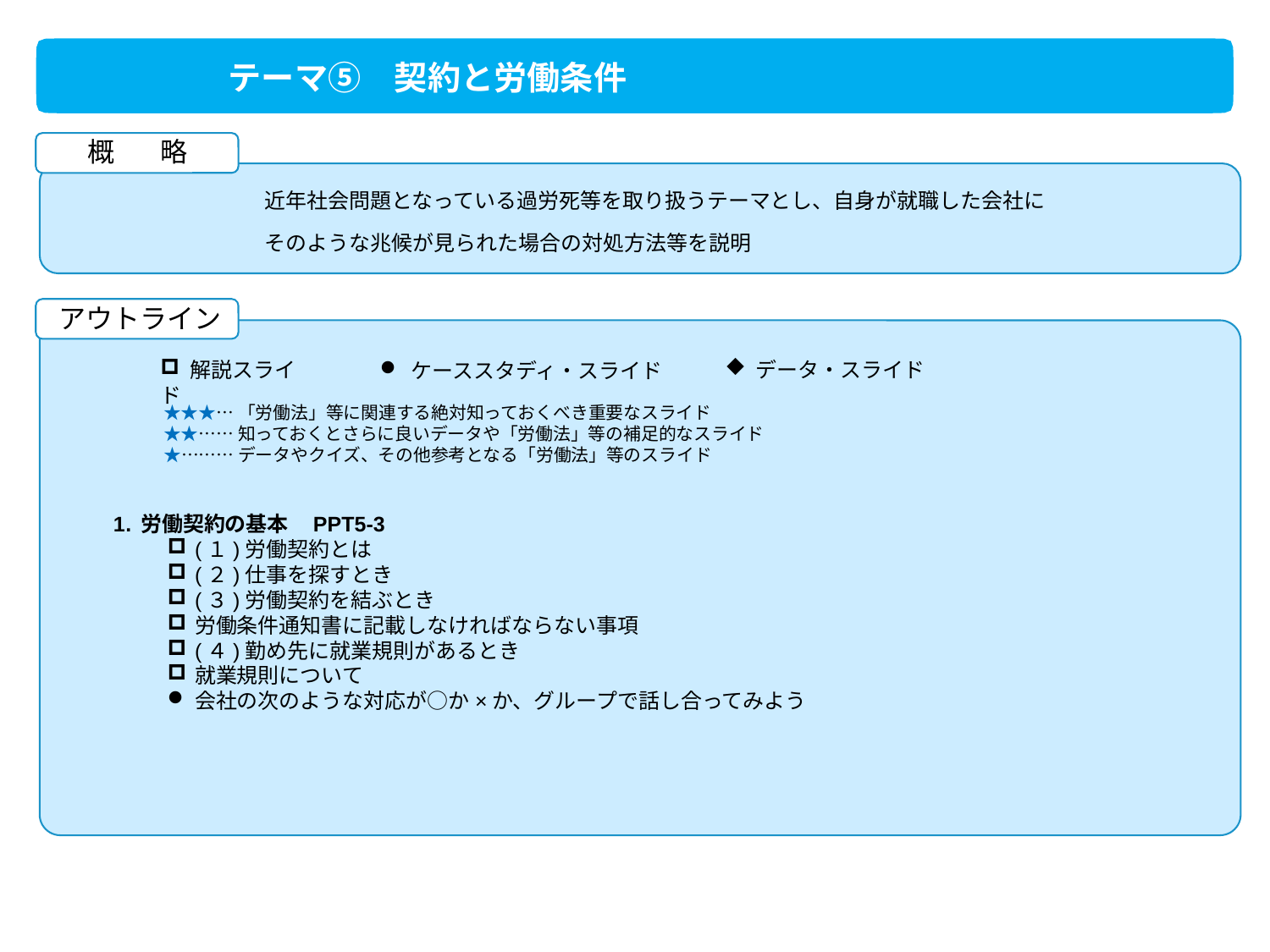

テーマ⑤　契約と労働条件
概   　略

近年社会問題となっている過労死等を取り扱うテーマとし、自身が就職した会社に
そのような兆候が見られた場合の対処方法等を説明
アウトライン

 解説スライド
 データ・スライド
 ケーススタディ・スライド
★★★…「労働法」等に関連する絶対知っておくべき重要なスライド
★★……知っておくとさらに良いデータや「労働法」等の補足的なスライド
★………データやクイズ、その他参考となる「労働法」等のスライド
労働契約の基本    PPT5-3
(１)労働契約とは
(２)仕事を探すとき
(３)労働契約を結ぶとき
労働条件通知書に記載しなければならない事項
(４)勤め先に就業規則があるとき
就業規則について
会社の次のような対応が○か×か、グループで話し合ってみよう